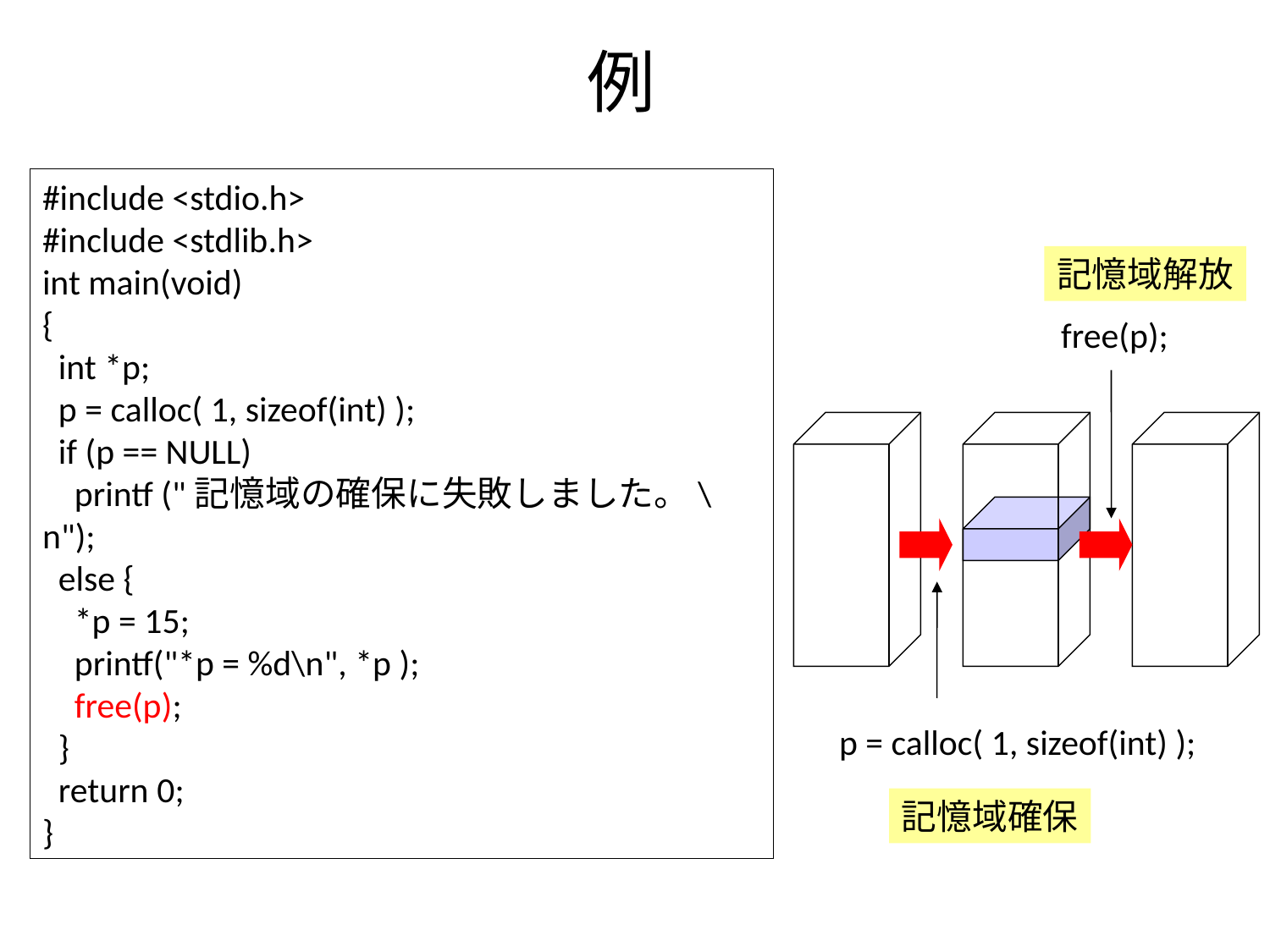

# 例
#include <stdio.h>
#include <stdlib.h>
int main(void)
{
  int *p;
  p = calloc( 1, sizeof(int) );
  if (p == NULL)
    printf ("記憶域の確保に失敗しました。\n");
  else {
    *p = 15;
    printf("*p = %d\n", *p );
    free(p);
  }
  return 0;
}
記憶域解放
free(p);

p = calloc( 1, sizeof(int) );
記憶域確保